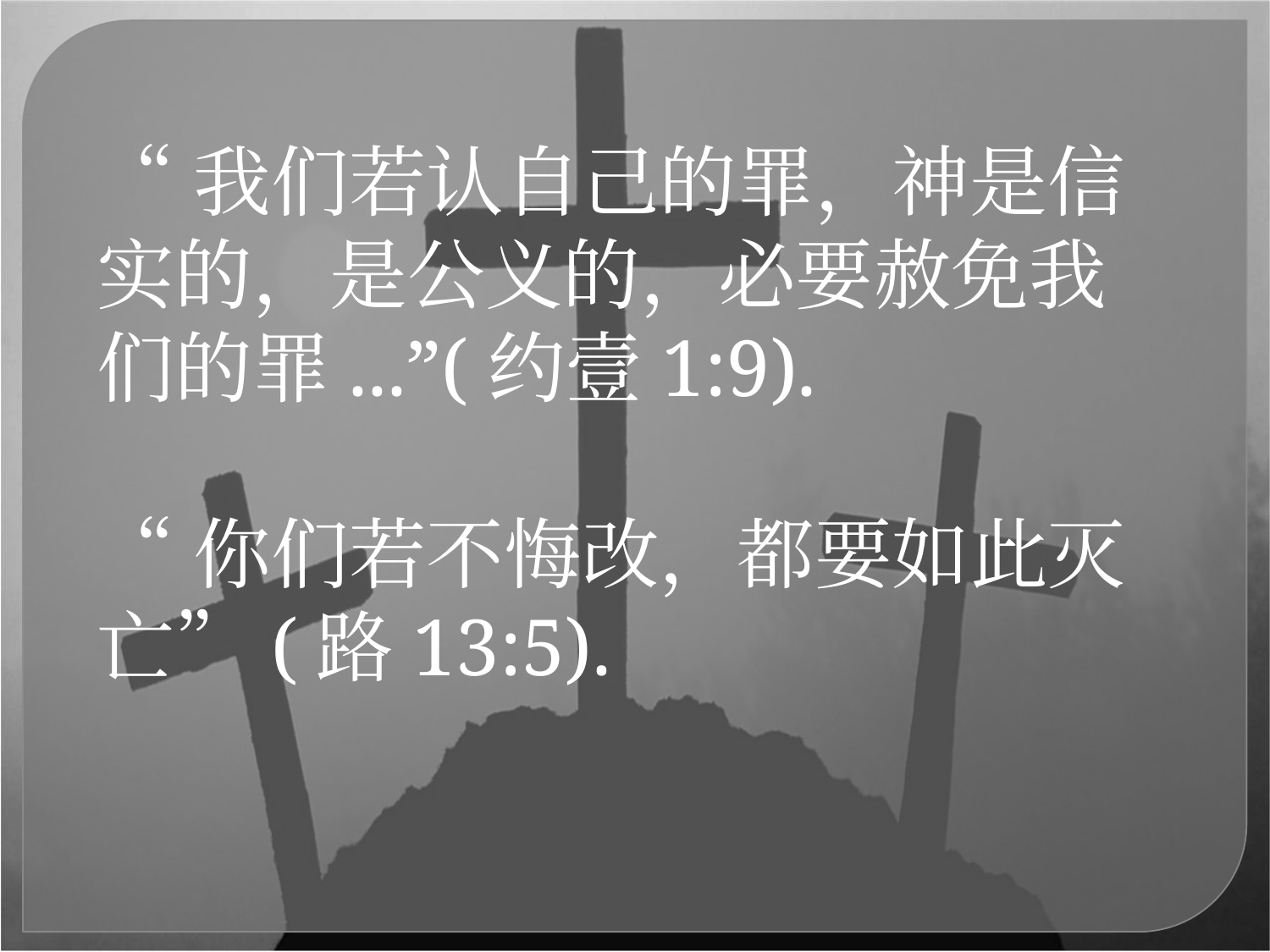

“我们若认自己的罪，神是信实的，是公义的，必要赦免我们的罪...”(约壹1:9).

“你们若不悔改，都要如此灭亡”(路13:5).